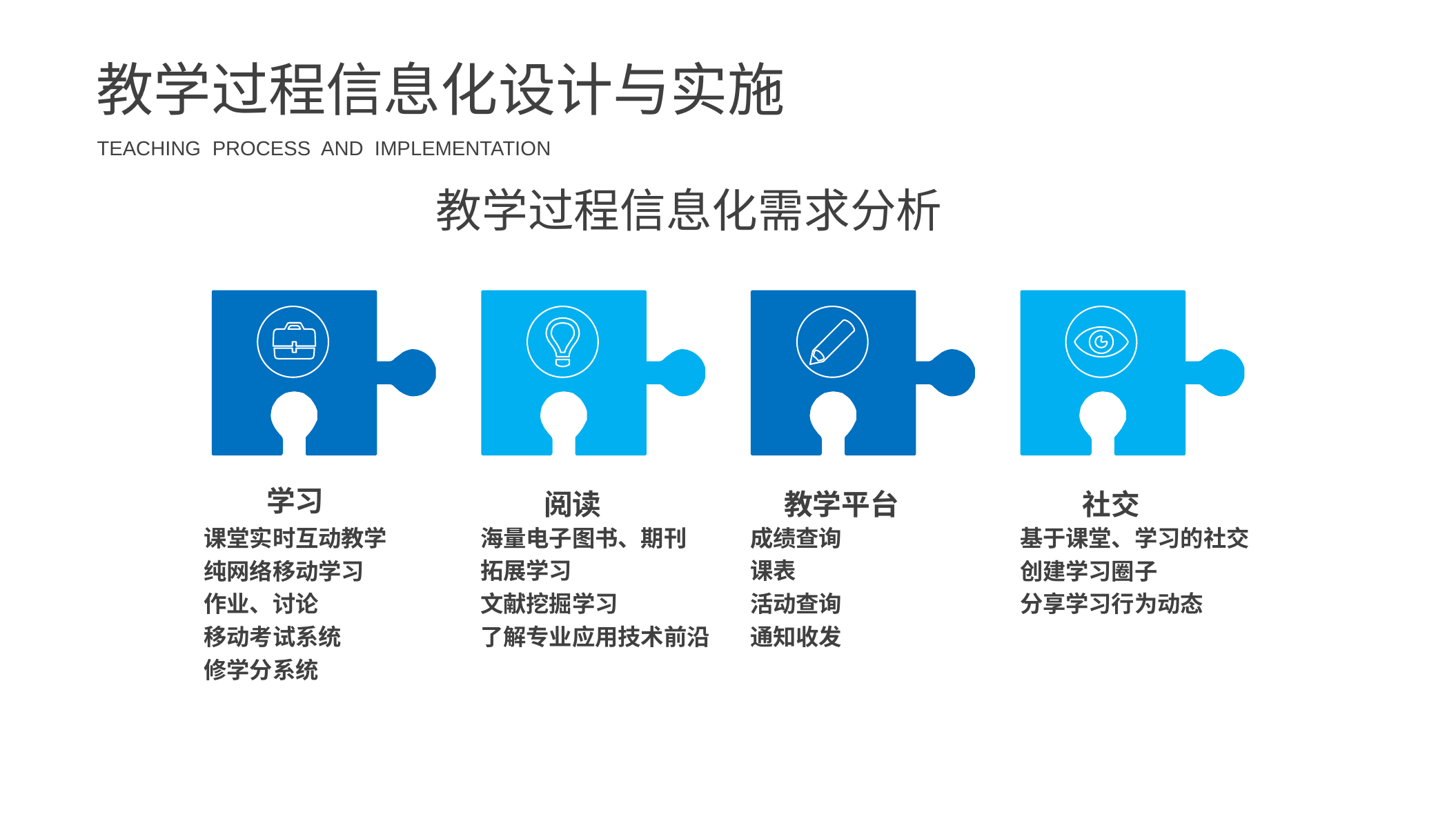

教学过程信息化设计与实施
TEACHING  PROCESS  AND  IMPLEMENTATION
教学过程信息化需求分析

学习
阅读
教学平台
社交
课堂实时互动教学
纯网络移动学习
作业、讨论
移动考试系统
修学分系统
海量电子图书、期刊
拓展学习
文献挖掘学习
了解专业应用技术前沿
成绩查询
课表
活动查询
通知收发
基于课堂、学习的社交
创建学习圈子
分享学习行为动态